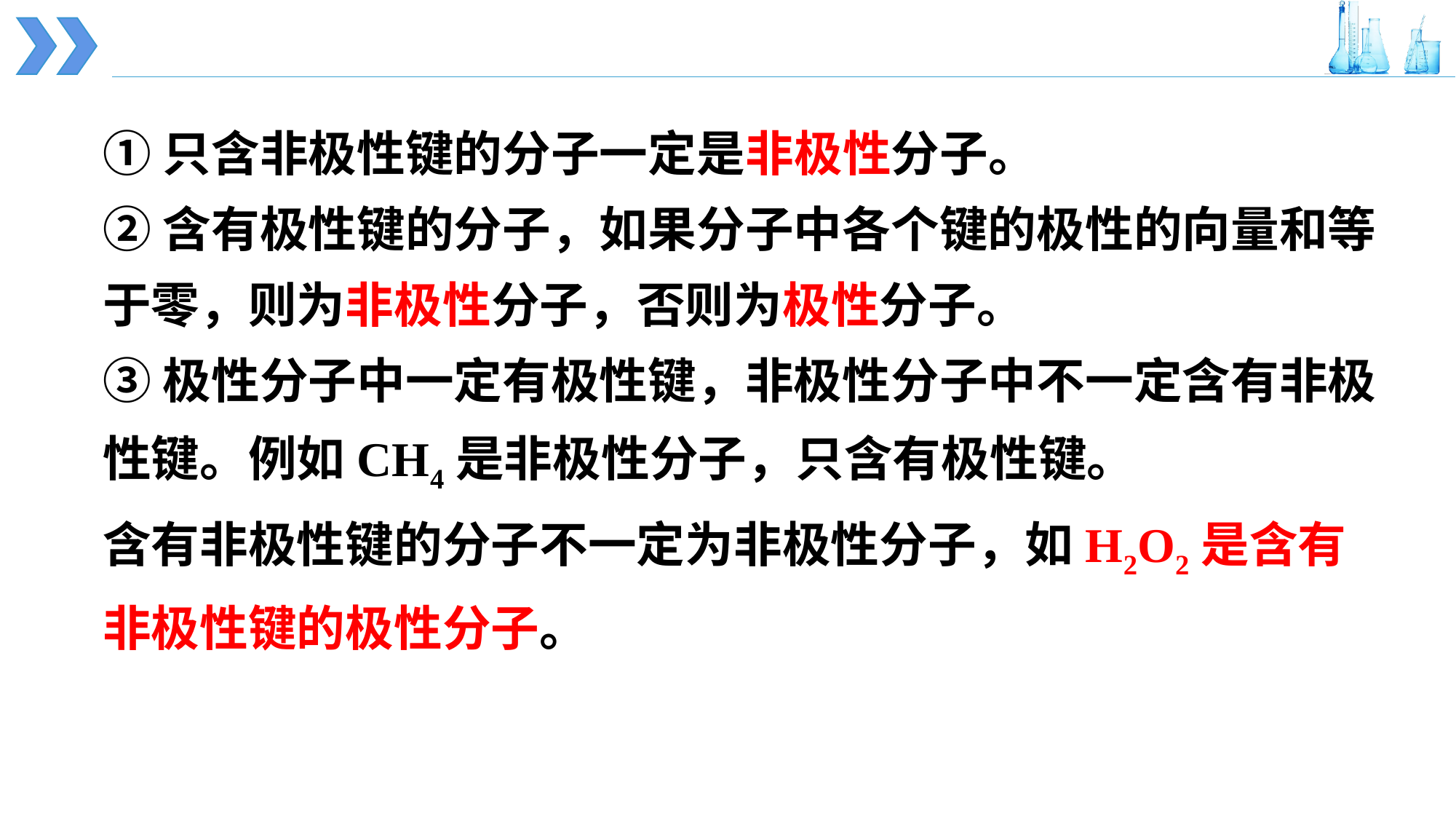

①只含非极性键的分子一定是非极性分子。
②含有极性键的分子，如果分子中各个键的极性的向量和等于零，则为非极性分子，否则为极性分子。
③极性分子中一定有极性键，非极性分子中不一定含有非极性键。例如CH4是非极性分子，只含有极性键。
含有非极性键的分子不一定为非极性分子，如H2O2是含有非极性键的极性分子。